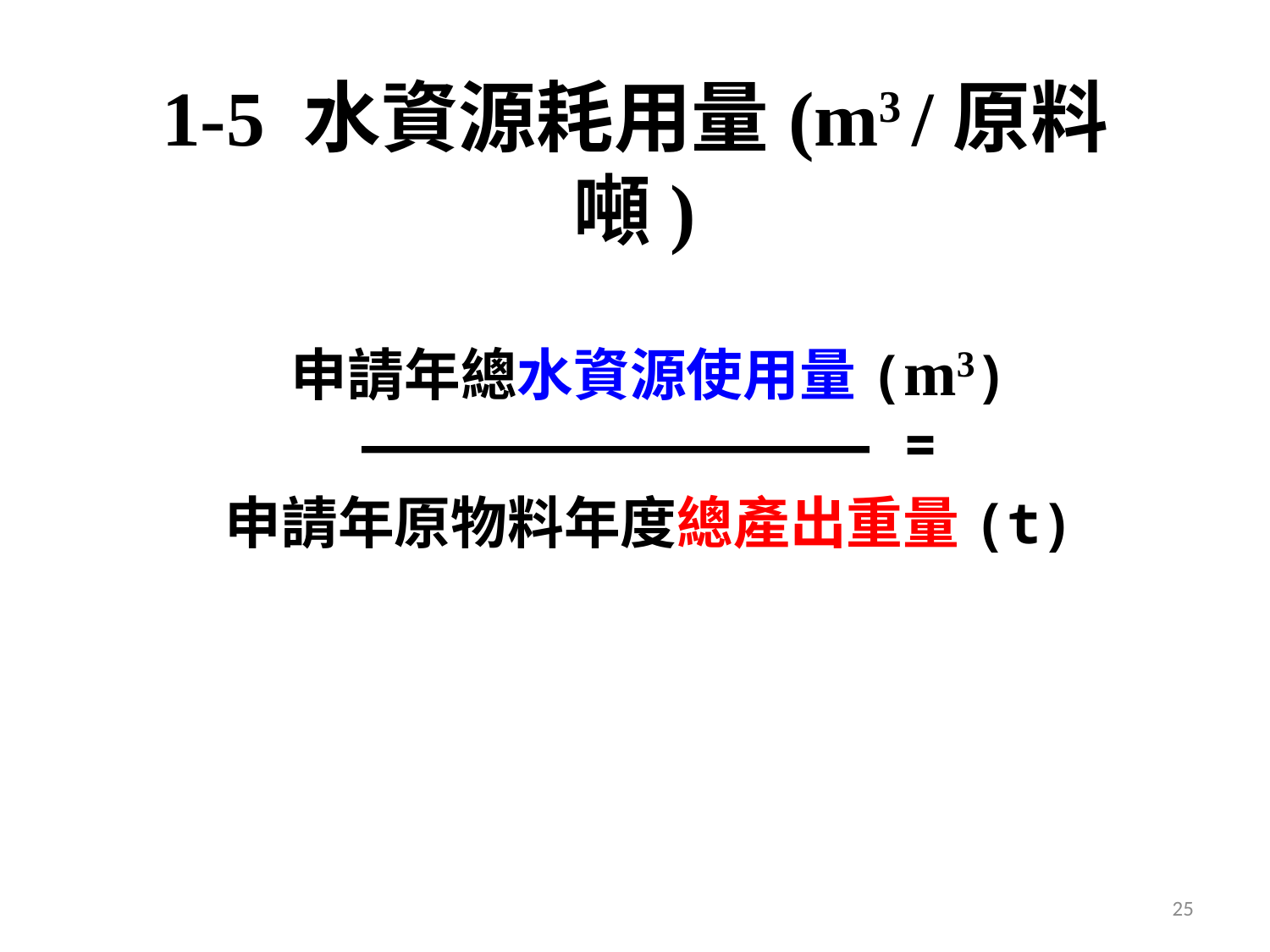

# 1-5 水資源耗用量(m3 /原料噸)
申請年總水資源使用量(m3) ――――――――――――――― =
申請年原物料年度總產出重量(t)

25